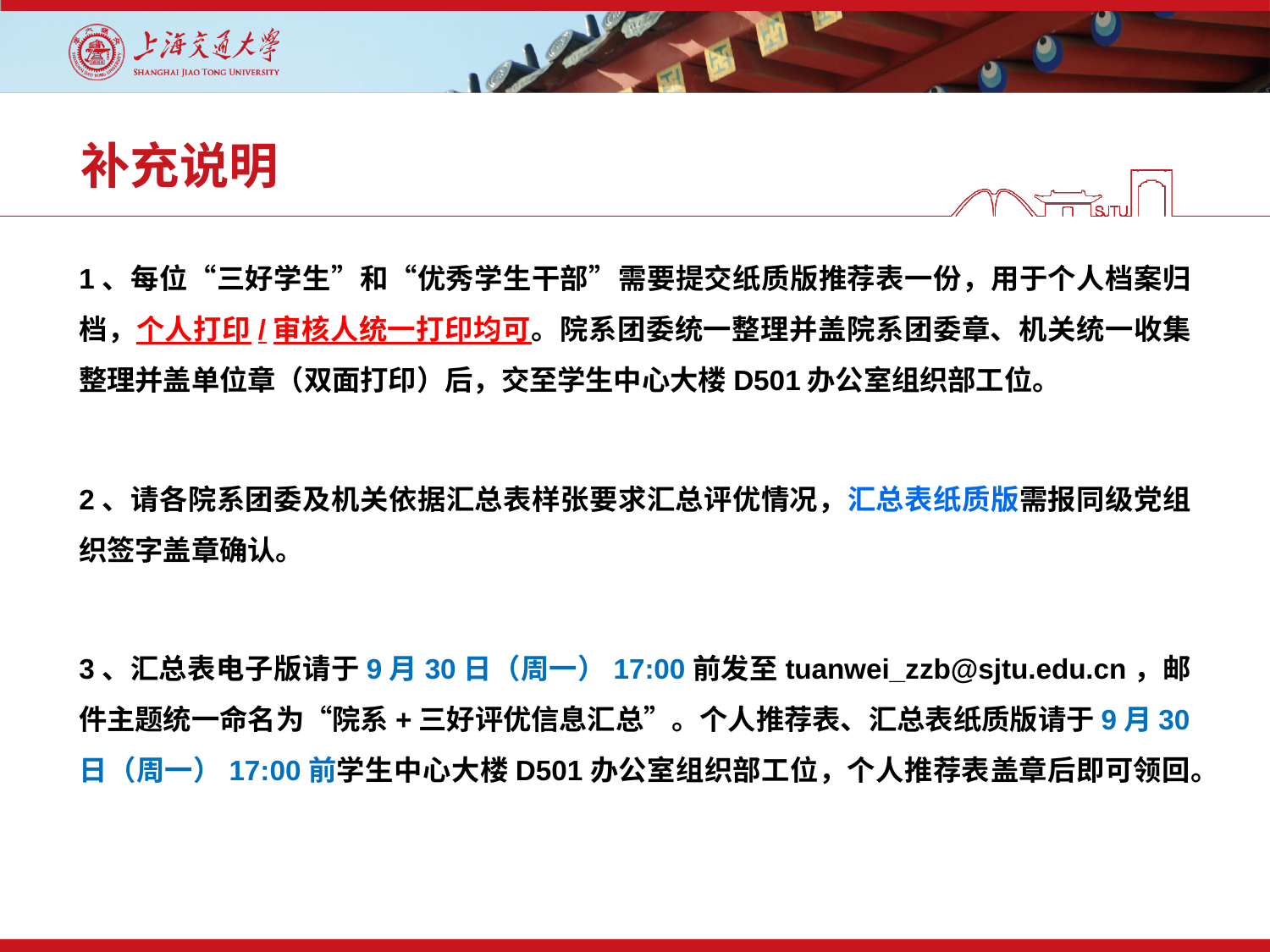

# 补充说明

1、每位“三好学生”和“优秀学生干部”需要提交纸质版推荐表一份，用于个人档案归档，个人打印/审核人统一打印均可。院系团委统一整理并盖院系团委章、机关统一收集整理并盖单位章（双面打印）后，交至学生中心大楼D501办公室组织部工位。

2、请各院系团委及机关依据汇总表样张要求汇总评优情况，汇总表纸质版需报同级党组织签字盖章确认。

3、汇总表电子版请于9月30日（周一）17:00前发至tuanwei_zzb@sjtu.edu.cn，邮件主题统一命名为“院系+三好评优信息汇总”。个人推荐表、汇总表纸质版请于9月30日（周一）17:00前学生中心大楼D501办公室组织部工位，个人推荐表盖章后即可领回。